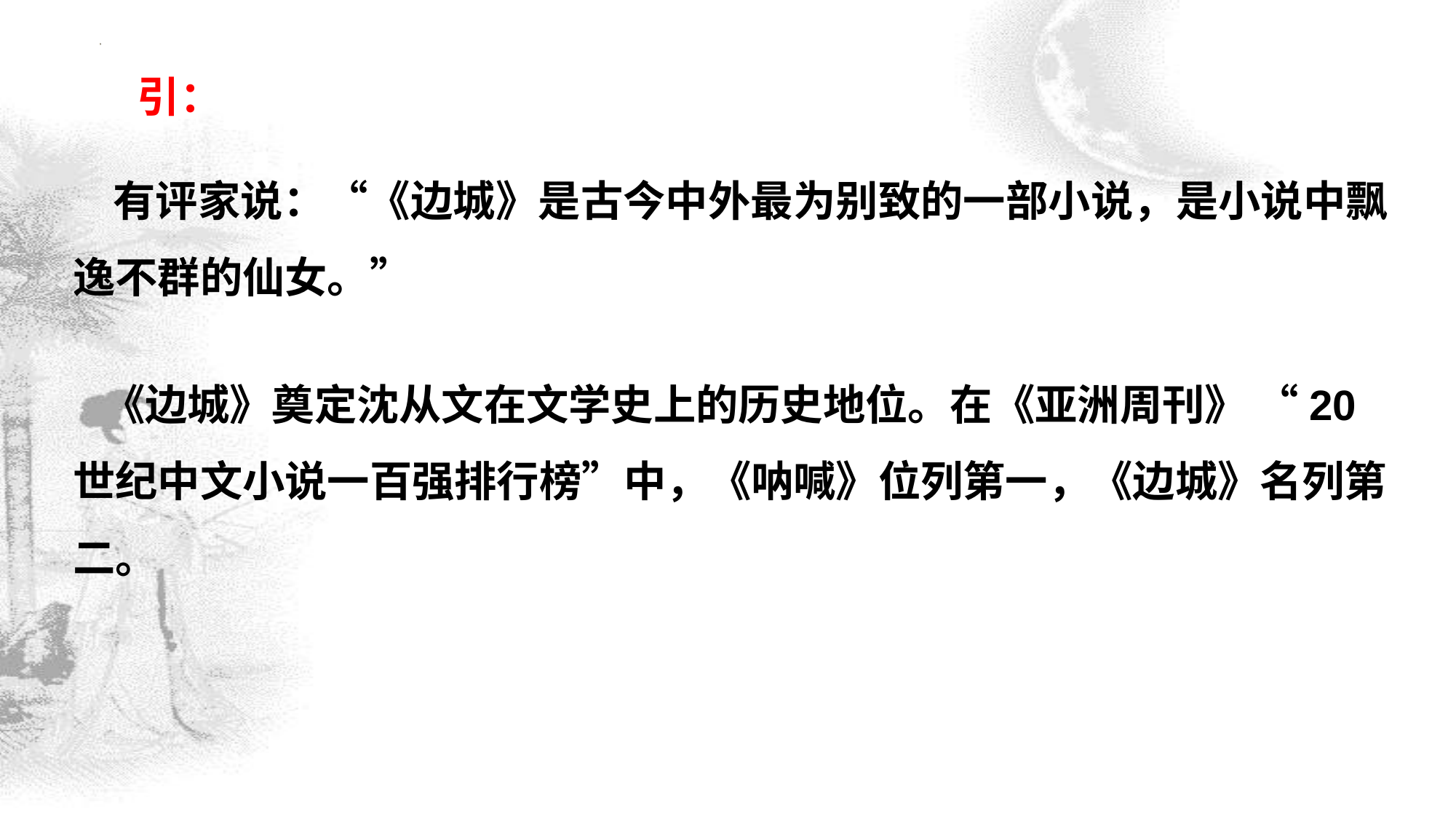

引：
   有评家说：“《边城》是古今中外最为别致的一部小说，是小说中飘逸不群的仙女。”
  《边城》奠定沈从文在文学史上的历史地位。在《亚洲周刊》 “20世纪中文小说一百强排行榜”中，《呐喊》位列第一，《边城》名列第二。